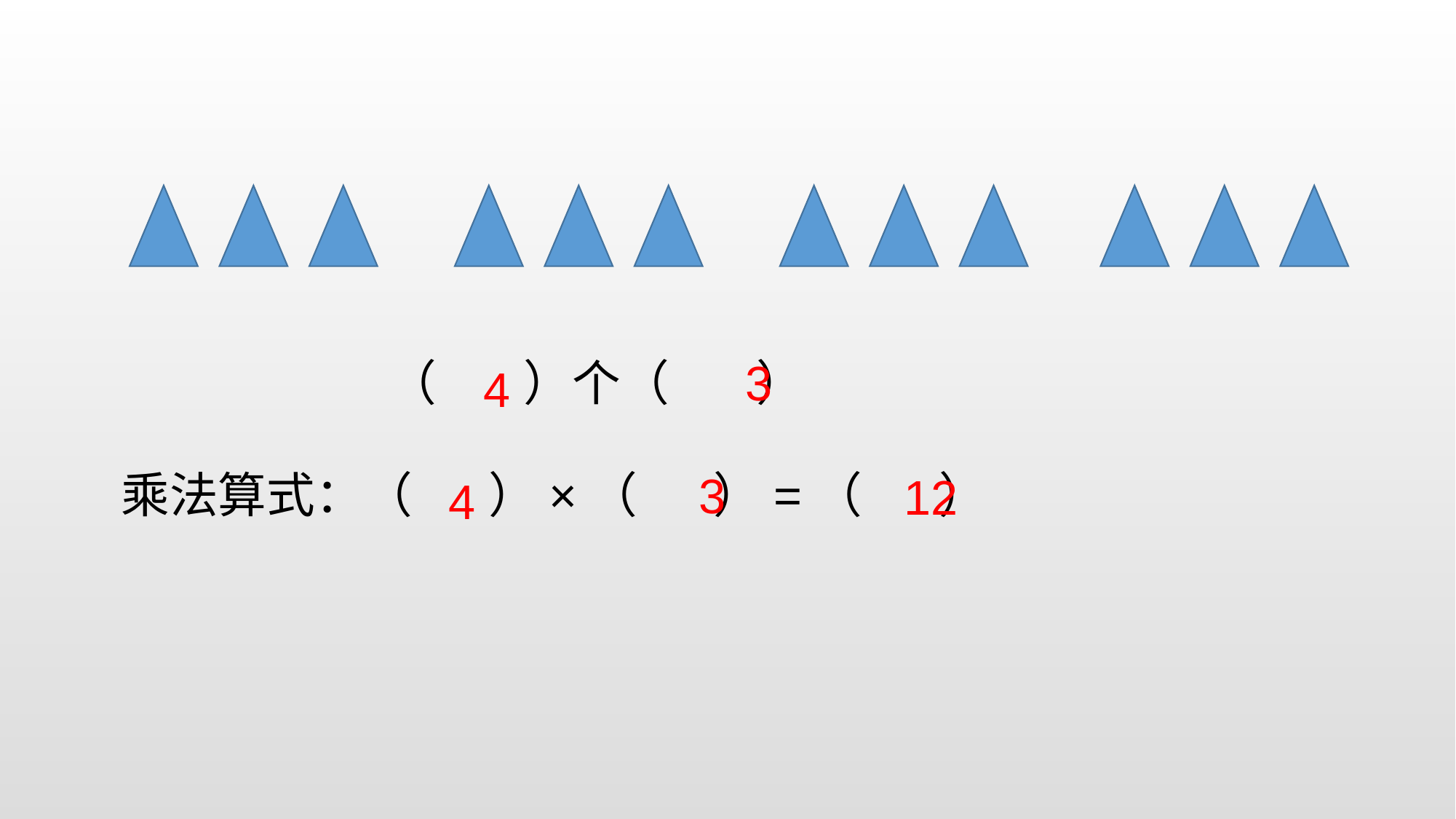

（        ）个（        ）
3
4
乘法算式：（       ）×（       ）=（       ）
3
12
4